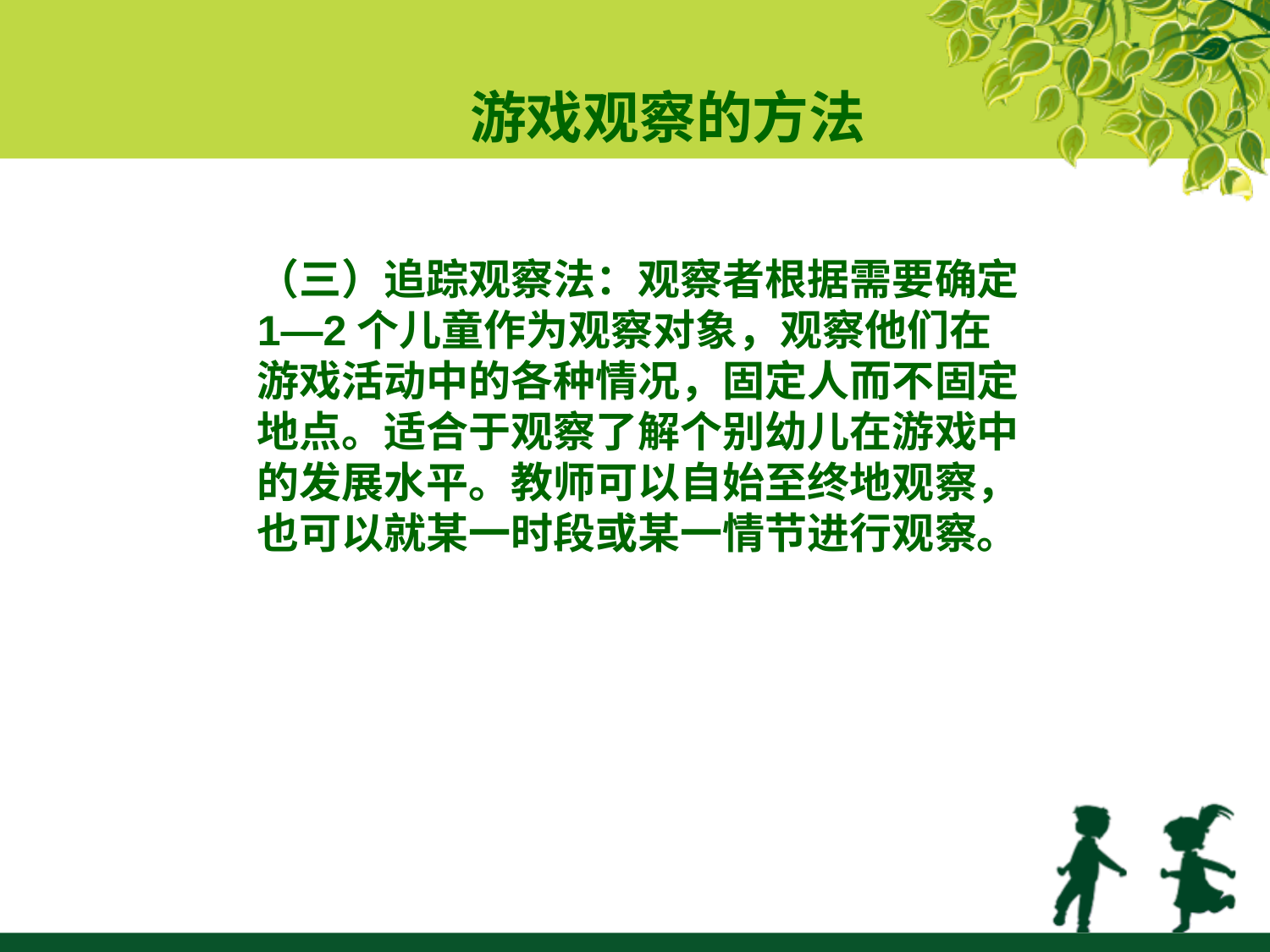

游戏观察的方法
（三）追踪观察法：观察者根据需要确定1—2个儿童作为观察对象，观察他们在游戏活动中的各种情况，固定人而不固定地点。适合于观察了解个别幼儿在游戏中的发展水平。教师可以自始至终地观察，也可以就某一时段或某一情节进行观察。